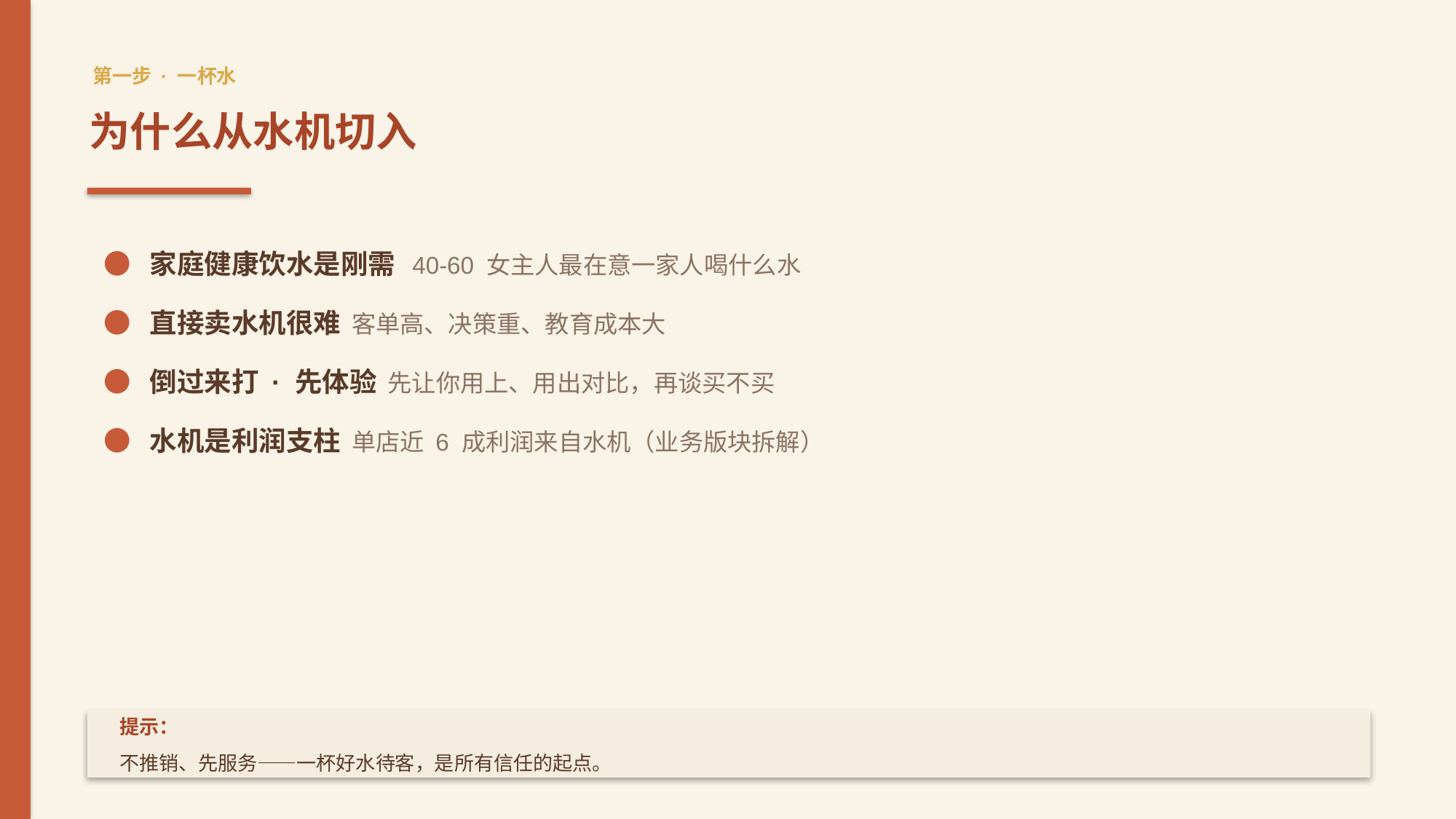

第一步 · 一杯水
为什么从水机切入

●  家庭健康饮水是刚需  40-60 女主人最在意一家人喝什么水
●  直接卖水机很难  客单高、决策重、教育成本大
●  倒过来打 · 先体验  先让你用上、用出对比，再谈买不买
●  水机是利润支柱  单店近 6 成利润来自水机（业务版块拆解）

提示：
不推销、先服务——一杯好水待客，是所有信任的起点。